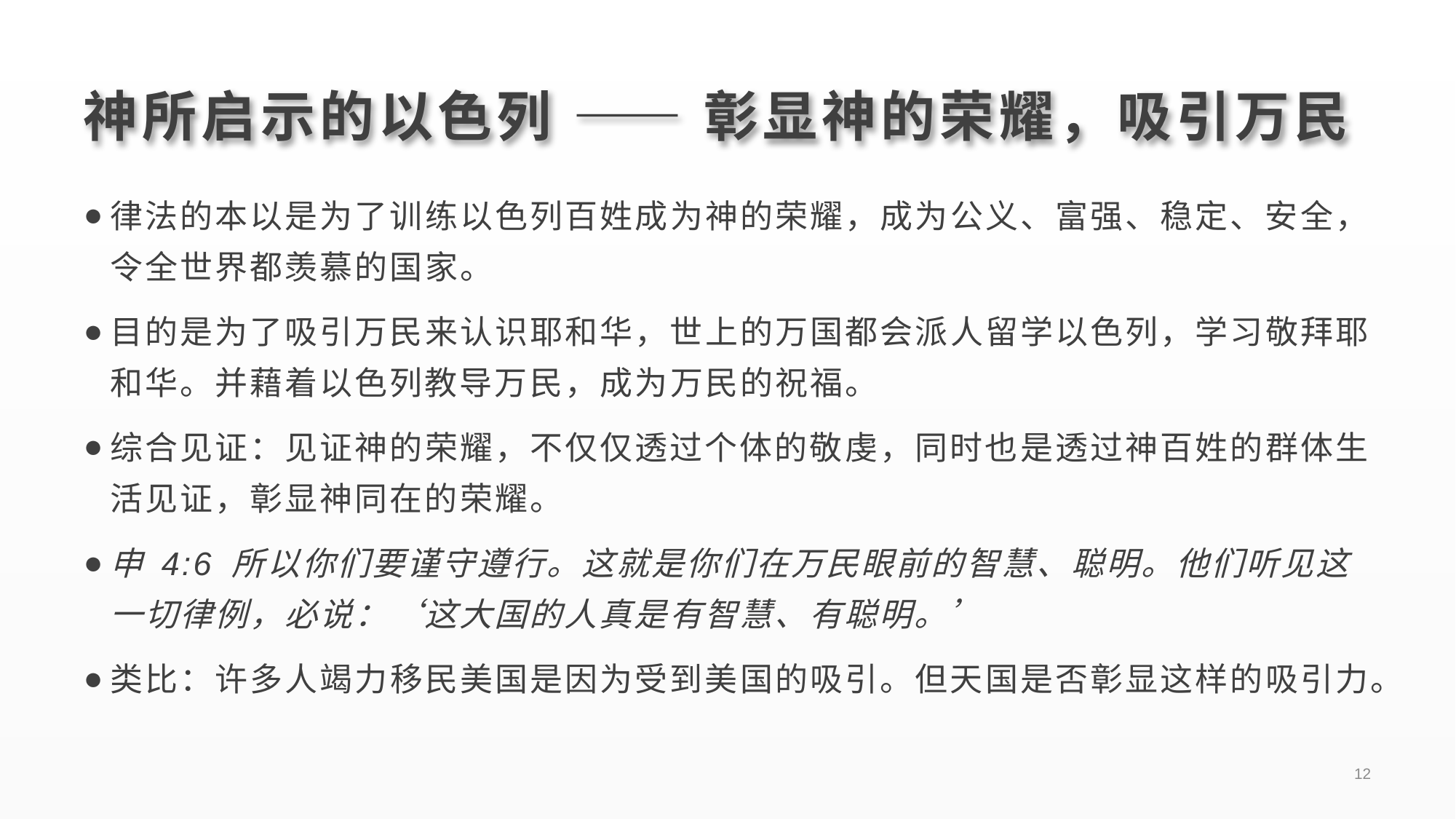

# 神所启示的以色列 —— 彰显神的荣耀，吸引万民
律法的本以是为了训练以色列百姓成为神的荣耀，成为公义、富强、稳定、安全，令全世界都羡慕的国家。
目的是为了吸引万民来认识耶和华，世上的万国都会派人留学以色列，学习敬拜耶和华。并藉着以色列教导万民，成为万民的祝福。
综合见证：见证神的荣耀，不仅仅透过个体的敬虔，同时也是透过神百姓的群体生活见证，彰显神同在的荣耀。
申 4:6 所以你们要谨守遵行。这就是你们在万民眼前的智慧、聪明。他们听见这一切律例，必说：‘这大国的人真是有智慧、有聪明。’
类比：许多人竭力移民美国是因为受到美国的吸引。但天国是否彰显这样的吸引力。
12